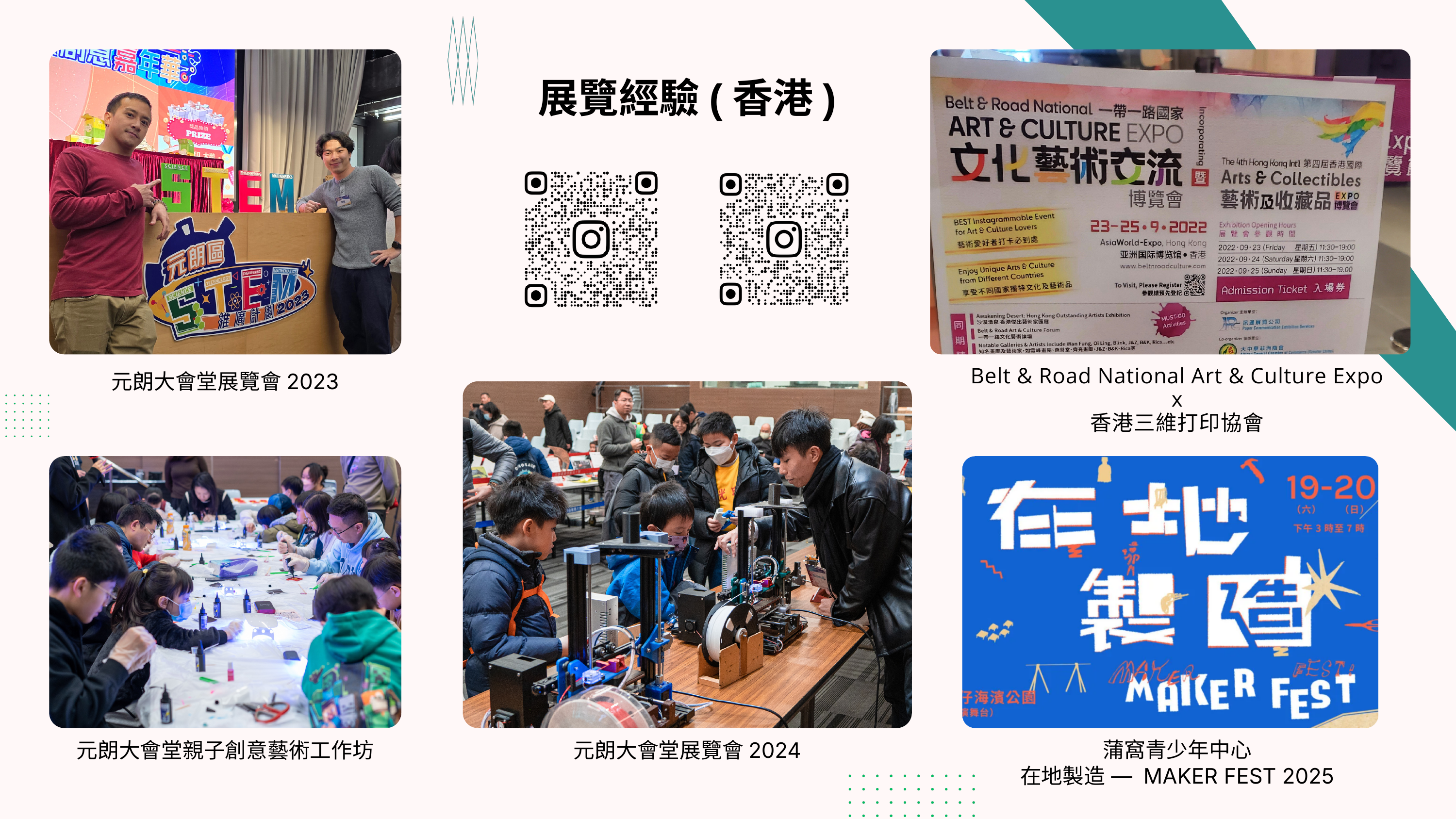

展覽經驗(香港)

Belt & Road National Art & Culture Expo
x
香港三維打印協會
元朗大會堂展覽會2023

蒲窩青少年中心
在地製造 — MAKER FEST 2025
元朗大會堂親子創意藝術工作坊
元朗大會堂展覽會2024